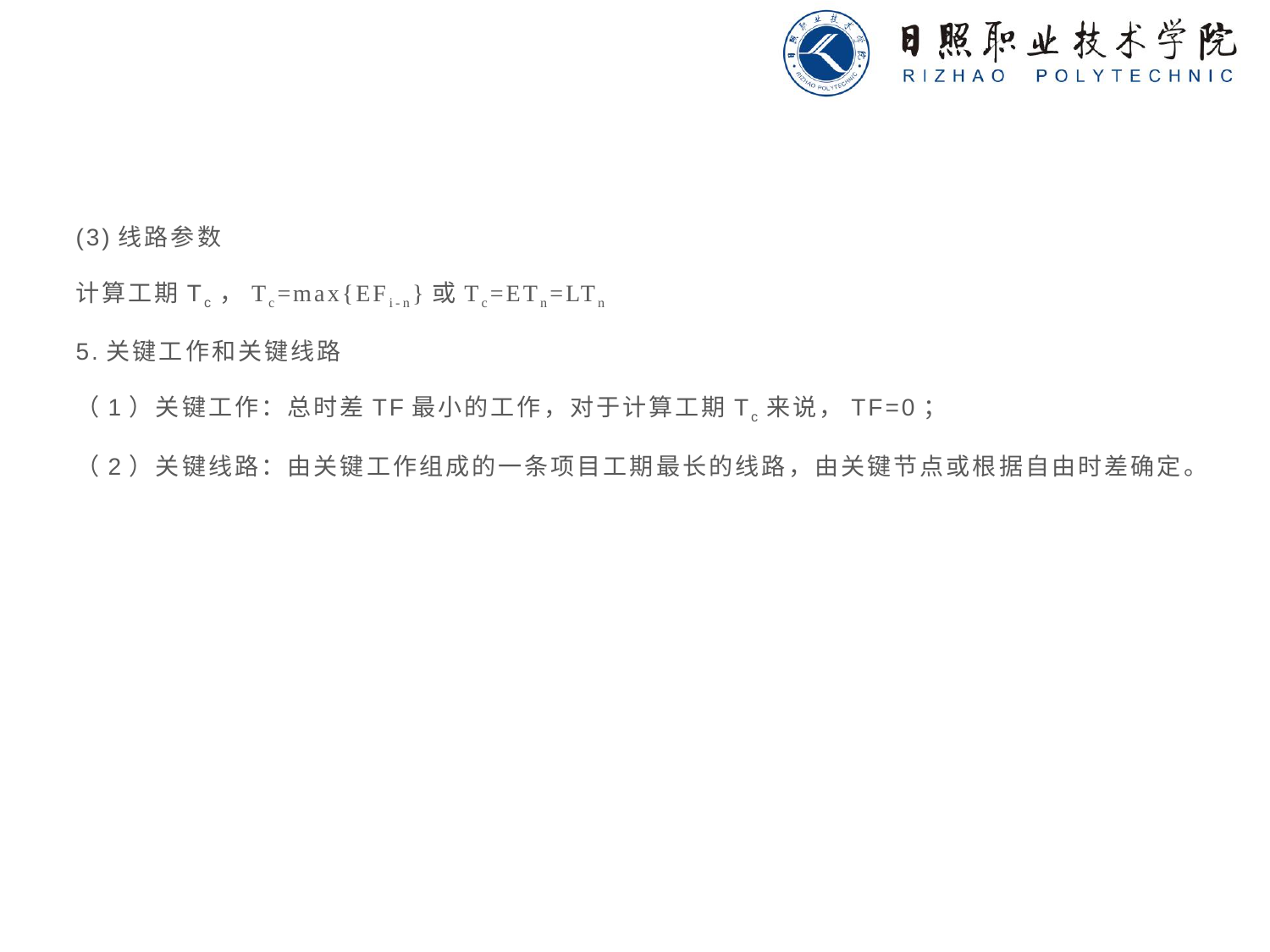

#
(3)线路参数
计算工期Tc，Tc=max{EFi-n}或Tc=ETn=LTn
5.关键工作和关键线路
（1）关键工作：总时差TF最小的工作，对于计算工期Tc来说，TF=0；
（2）关键线路：由关键工作组成的一条项目工期最长的线路，由关键节点或根据自由时差确定。